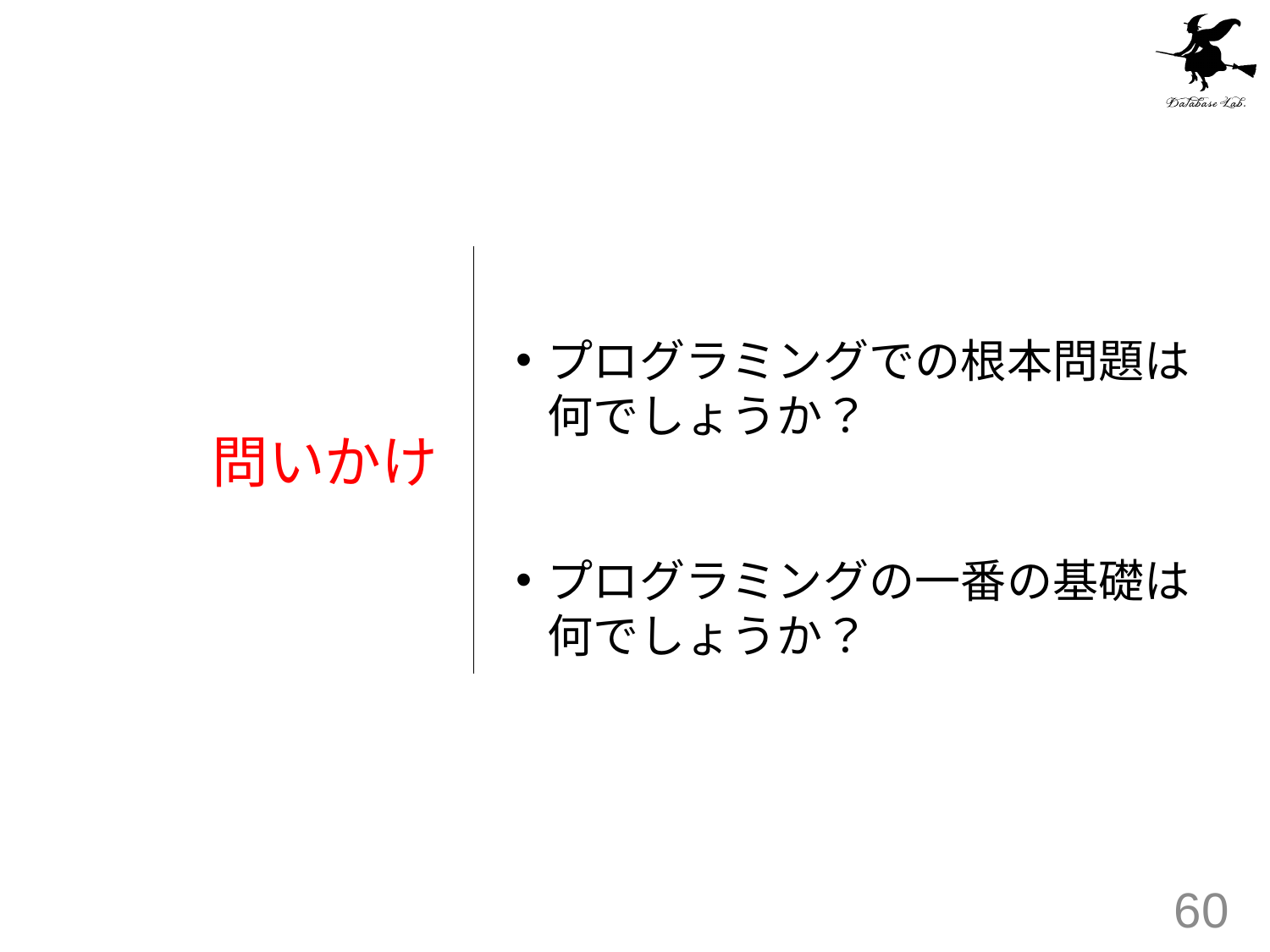

プログラミングでの根本問題は何でしょうか？

プログラミングの一番の基礎は何でしょうか？
# 問いかけ
60